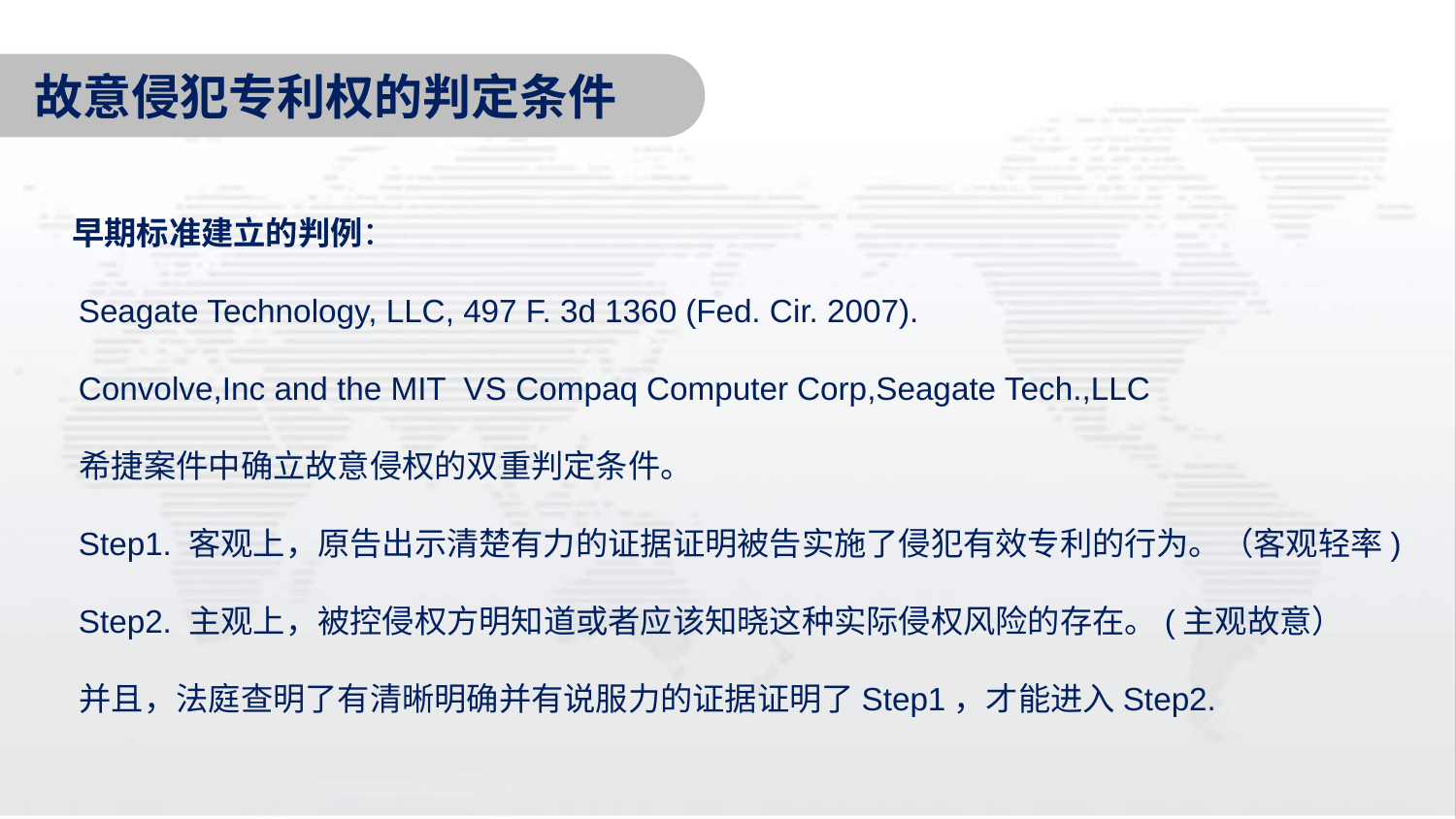

故意侵犯专利权的判定条件
   早期标准建立的判例：
    Seagate Technology, LLC, 497 F. 3d 1360 (Fed. Cir. 2007).
    Convolve,Inc and the MIT  VS Compaq Computer Corp,Seagate Tech.,LLC
    希捷案件中确立故意侵权的双重判定条件。
    Step1. 客观上，原告出示清楚有力的证据证明被告实施了侵犯有效专利的行为。（客观轻率)
    Step2. 主观上，被控侵权方明知道或者应该知晓这种实际侵权风险的存在。(主观故意）
    并且，法庭查明了有清晰明确并有说服力的证据证明了Step1，才能进入Step2.